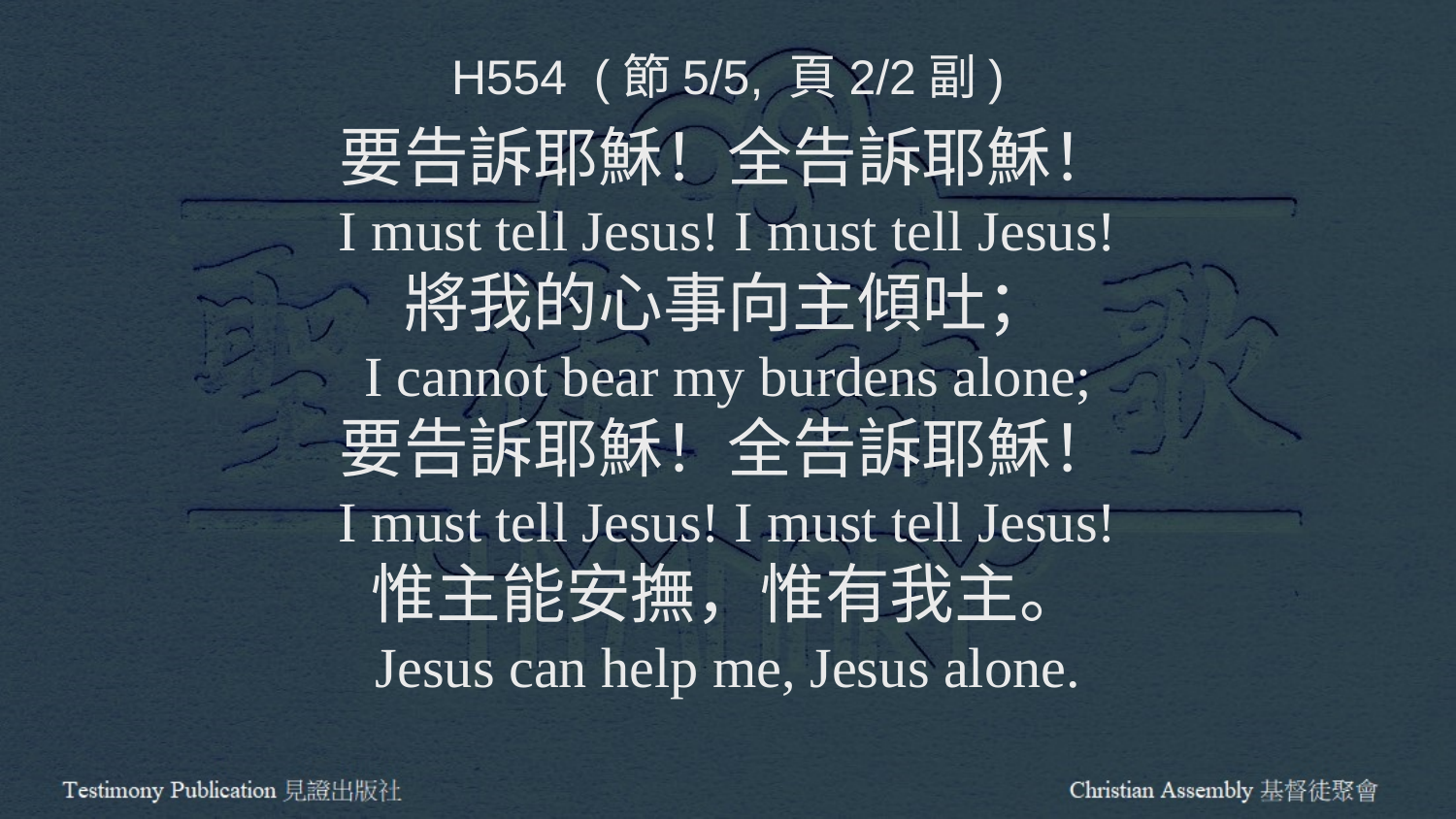

H554  (節5/5, 頁2/2副)
要告訴耶穌！全告訴耶穌！
I must tell Jesus! I must tell Jesus!
將我的心事向主傾吐；
I cannot bear my burdens alone;
要告訴耶穌！全告訴耶穌！
I must tell Jesus! I must tell Jesus!
惟主能安撫，惟有我主。
Jesus can help me, Jesus alone.